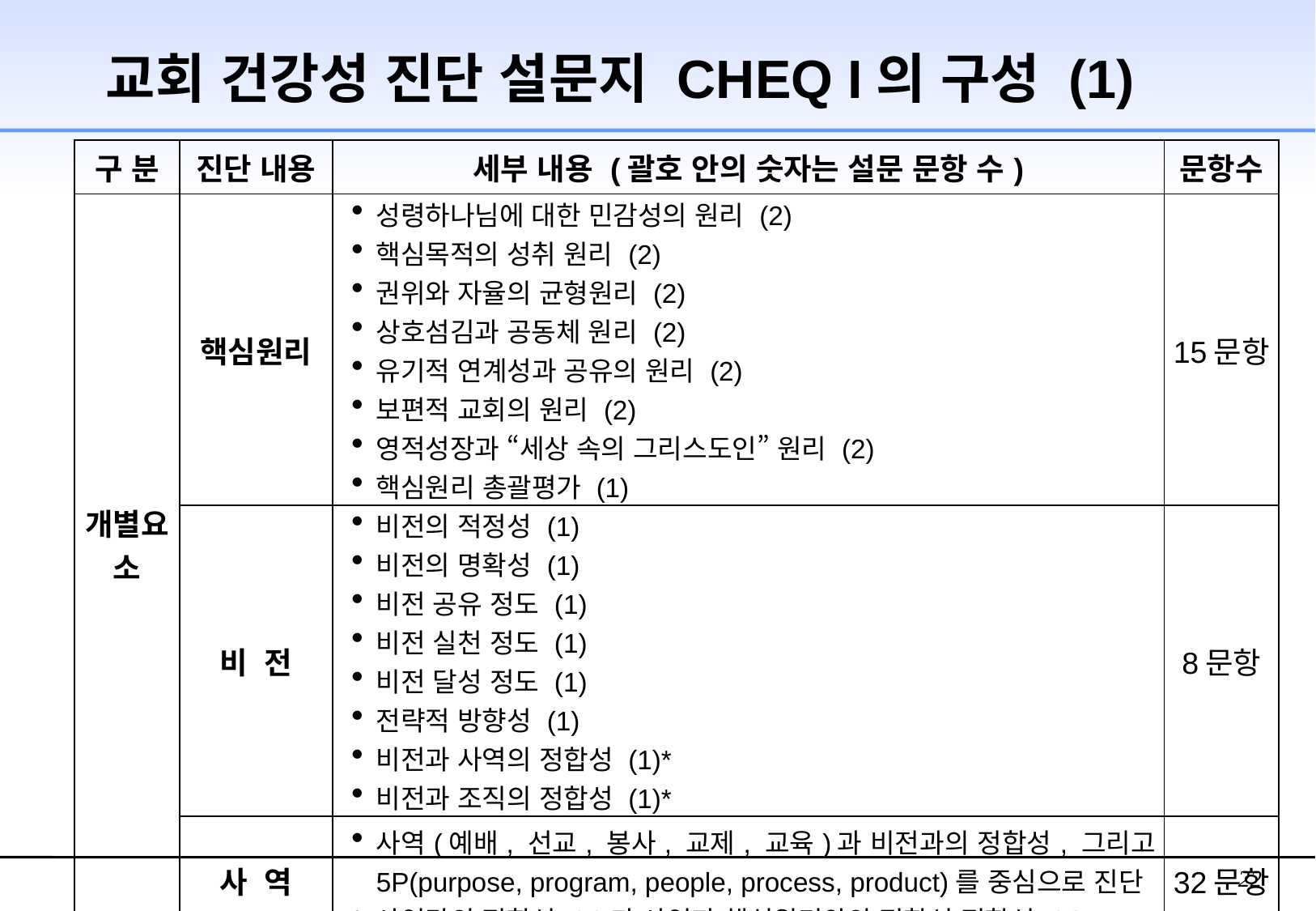

# 교회 건강성 진단 설문지 CHEQ I의 구성 (1)
| 구 분 | 진단 내용 | 세부 내용 (괄호 안의 숫자는 설문 문항 수) | 문항수 |
| --- | --- | --- | --- |
| 개별요소 | 핵심원리 | 성령하나님에 대한 민감성의 원리 (2) 핵심목적의 성취 원리 (2) 권위와 자율의 균형원리 (2) 상호섬김과 공동체 원리 (2) 유기적 연계성과 공유의 원리 (2) 보편적 교회의 원리 (2) 영적성장과 “세상 속의 그리스도인” 원리 (2) 핵심원리 총괄평가 (1) | 15문항 |
|  | 비 전 | 비전의 적정성 (1) 비전의 명확성 (1) 비전 공유 정도 (1) 비전 실천 정도 (1) 비전 달성 정도 (1) 전략적 방향성 (1) 비전과 사역의 정합성 (1)\* 비전과 조직의 정합성 (1)\* | 8문항 |
|  | 사 역 | 사역(예배, 선교, 봉사, 교제, 교육)과 비전과의 정합성, 그리고 5P(purpose, program, people, process, product)를 중심으로 진단 사역간의 정합성 (1)과 사역과 핵심원리와의 정합성 정합성 (1)\* | 32문항 |
22